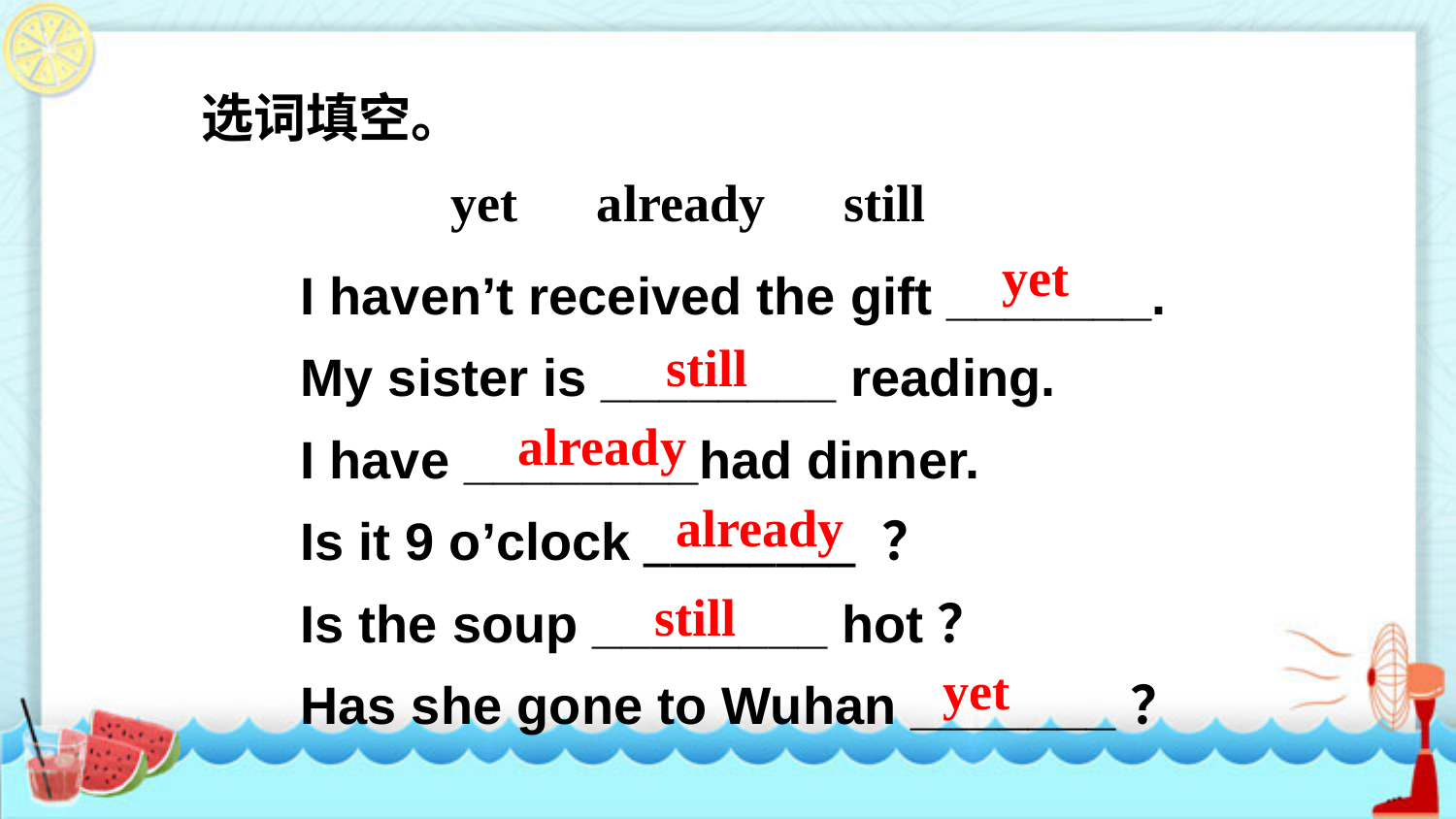

选词填空。
yet      already      still
I haven’t received the gift _______.
My sister is ________ reading.
I have ________had dinner.
Is it 9 o’clock ________ ？
Is the soup ________ hot？
Has she gone to Wuhan _______？
yet
still
already
already
still
yet